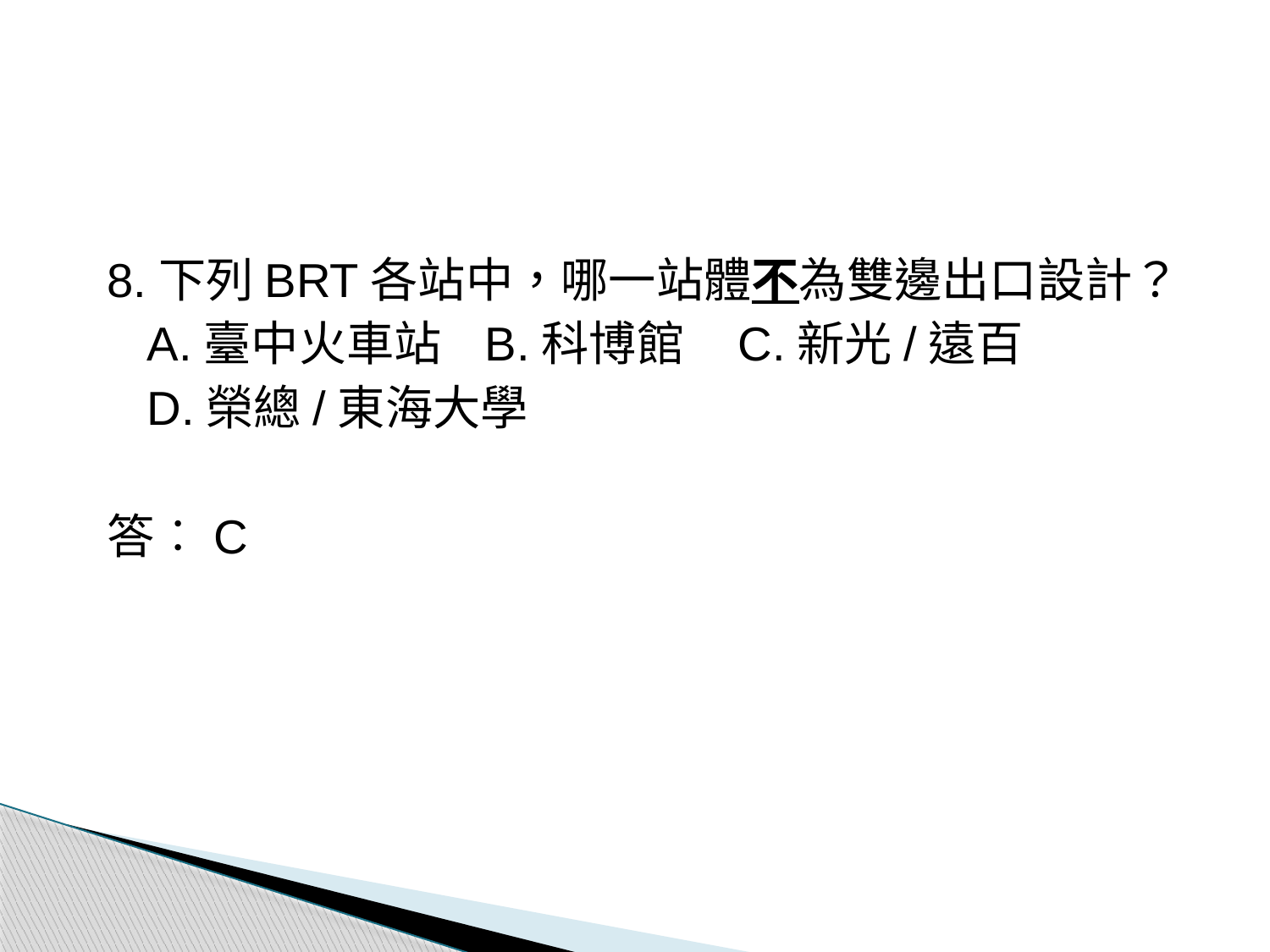

8.下列BRT各站中，哪一站體不為雙邊出口設計？
   A.臺中火車站   B.科博館    C.新光/遠百
   D.榮總/東海大學

答︰C